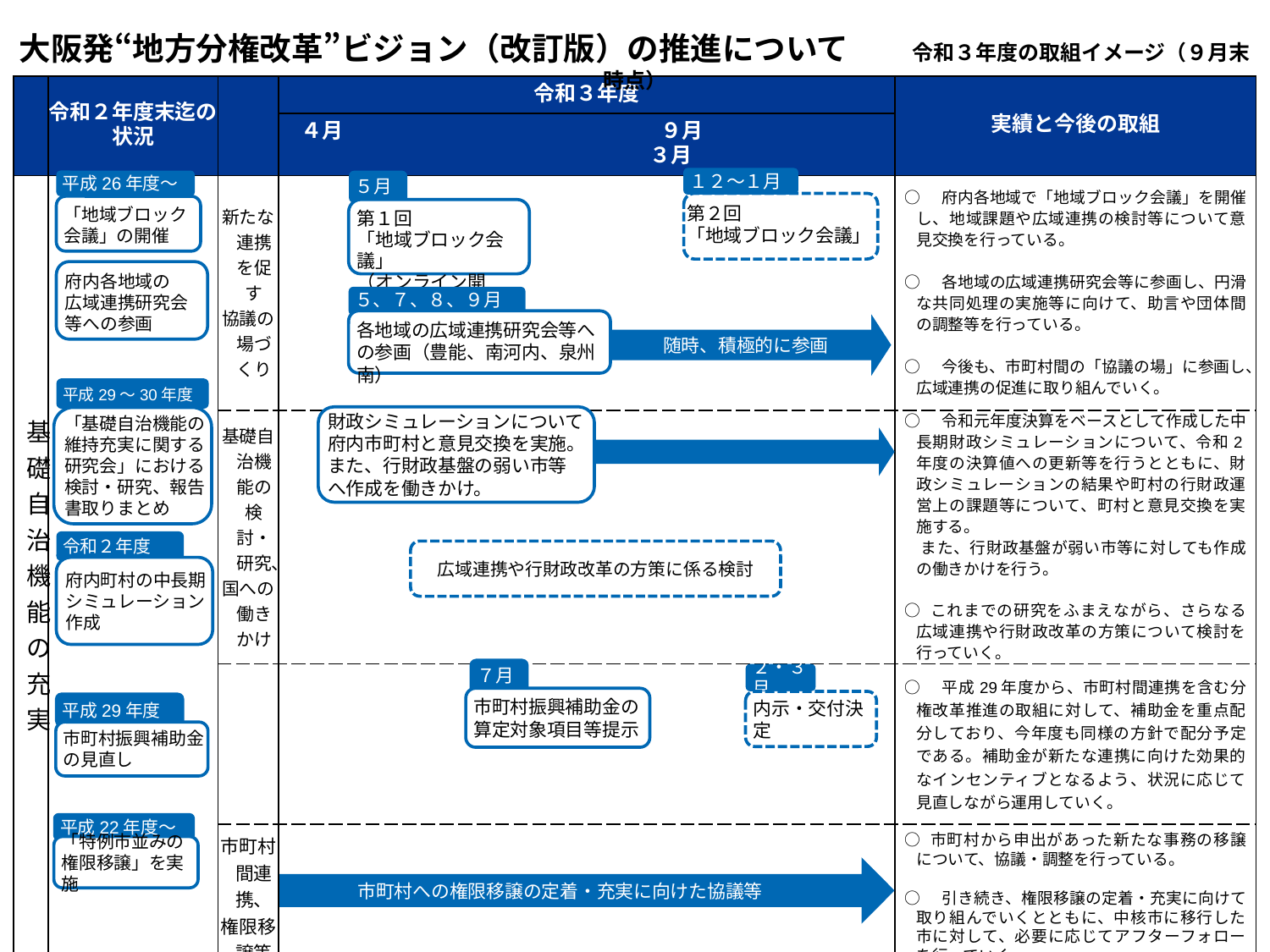

大阪発“地方分権改革”ビジョン（改訂版）の推進について　　令和３年度の取組イメージ（９月末時点）
|  | 令和２年度末迄の 状況 |  | 令和３年度 | 実績と今後の取組 |
| --- | --- | --- | --- | --- |
|  |  |  | ４月　　　　　　　　　　　　　　　９月　　　　　　　　　　　　　　　　３月 |  |
| 基礎自治機能の充実 |  | 新たな連携を促す 協議の場づくり |  | ○　府内各地域で「地域ブロック会議」を開催し、地域課題や広域連携の検討等について意見交換を行っている。 ○　各地域の広域連携研究会等に参画し、円滑な共同処理の実施等に向けて、助言や団体間の調整等を行っている。 ○　今後も、市町村間の「協議の場」に参画し、広域連携の促進に取り組んでいく。 |
|  |  | 基礎自治機能の検討・研究、 国への働きかけ |  | ○　令和元年度決算をベースとして作成した中長期財政シミュレーションについて、令和2年度の決算値への更新等を行うとともに、財政シミュレーションの結果や町村の行財政運営上の課題等について、町村と意見交換を実施する。 　また、行財政基盤が弱い市等に対しても作成の働きかけを行う。 ○ これまでの研究をふまえながら、さらなる広域連携や行財政改革の方策について検討を行っていく。 |
|  |  |  |  | ○　平成29年度から、市町村間連携を含む分権改革推進の取組に対して、補助金を重点配分しており、今年度も同様の方針で配分予定である。補助金が新たな連携に向けた効果的なインセンティブとなるよう、状況に応じて見直しながら運用していく。 |
|  |  | 市町村間連携、 権限移譲等 |  | ○ 市町村から申出があった新たな事務の移譲について、協議・調整を行っている。 ○　引き続き、権限移譲の定着・充実に向けて取り組んでいくとともに、中核市に移行した市に対して、必要に応じてアフターフォローを行っていく。 |
１２～１月
第２回
「地域ブロック会議」
平成26年度～
「地域ブロック
会議」の開催
５月
第１回
「地域ブロック会議」
（オンライン開催）
府内各地域の
広域連携研究会
等への参画
５、７、８、９月
各地域の広域連携研究会等への参画（豊能、南河内、泉州南）
随時、積極的に参画
平成29～30年度
「基礎自治機能の維持充実に関する研究会」における検討・研究、報告書取りまとめ
財政シミュレーションについて府内市町村と意見交換を実施。
また、行財政基盤の弱い市等へ作成を働きかけ。

令和２年度
府内町村の中長期シミュレーション作成
広域連携や行財政改革の方策に係る検討
７月
市町村振興補助金の算定対象項目等提示
２・３月
内示・交付決定
平成29年度
市町村振興補助金の見直し
平成22年度～
「特例市並みの
権限移譲」を実施
市町村への権限移譲の定着・充実に向けた協議等